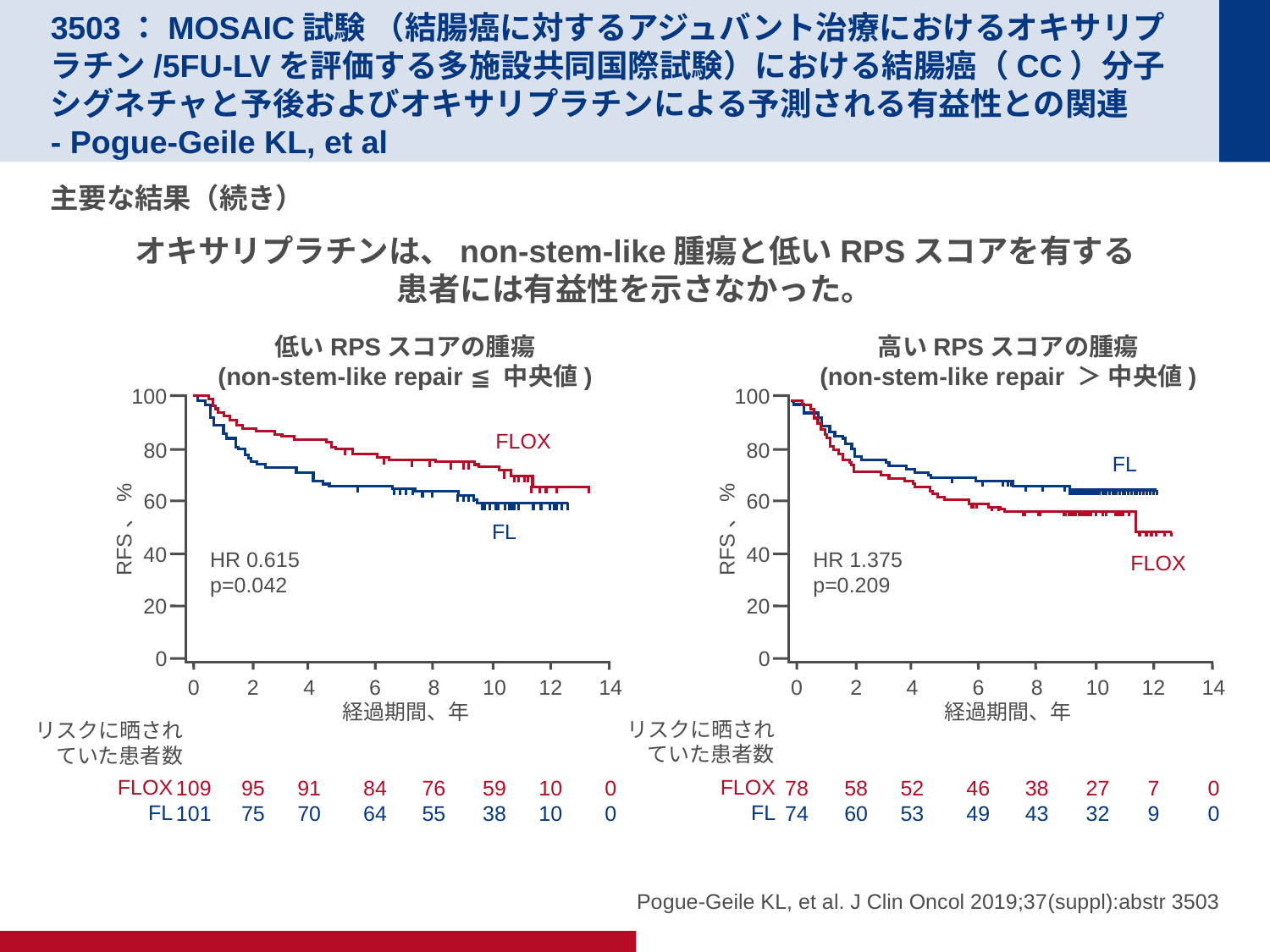

# 3503：MOSAIC試験 （結腸癌に対するアジュバント治療におけるオキサリプラチン/5FU-LVを評価する多施設共同国際試験）における結腸癌（CC）分子シグネチャと予後およびオキサリプラチンによる予測される有益性との関連 - Pogue-Geile KL, et al
主要な結果（続き）
オキサリプラチンは、non-stem-like腫瘍と低いRPSスコアを有する
患者には有益性を示さなかった。
低いRPSスコアの腫瘍
(non-stem-like repair ≦ 中央値)
高いRPSスコアの腫瘍
(non-stem-like repair ＞ 中央値)
100

80

60

RFS、%
40

20

0

0

109
101
8

76
55

2

95
75

4

91
70
6

84
64

10

59
38
12

10
10

14

0
0
経過期間、年

FLOX
FL
100

80

60

RFS、%
40

20

0

0

78
74
8

38
43

2

58
60

4

52
53
6

46
49

10

27
32
12

7
9

14

0
0
経過期間、年

FLOX
FL

FLOX
FL
FL
HR 0.615
p=0.042
HR 1.375
p=0.209
FLOX
リスクに晒されていた患者数
リスクに晒されていた患者数
Pogue-Geile KL, et al. J Clin Oncol 2019;37(suppl):abstr 3503